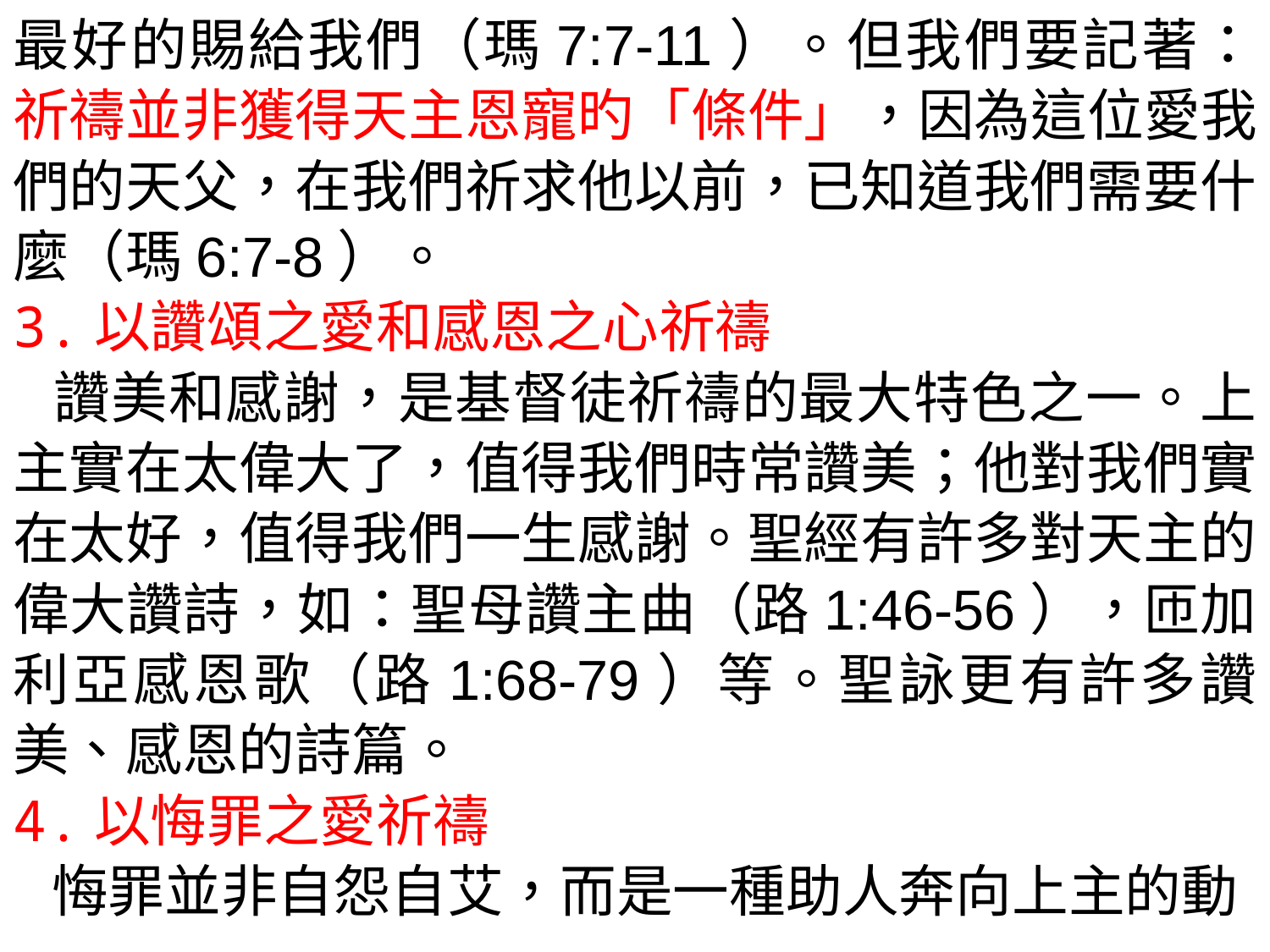

最好的賜給我們（瑪7:7-11）。但我們要記著：祈禱並非獲得天主恩寵旳「條件」，因為這位愛我們的天父，在我們祈求他以前，已知道我們需要什麼（瑪6:7-8）。
3.以讚頌之愛和感恩之心祈禱
  讚美和感謝，是基督徒祈禱的最大特色之一。上主實在太偉大了，值得我們時常讚美；他對我們實在太好，值得我們一生感謝。聖經有許多對天主的偉大讚詩，如：聖母讚主曲（路1:46-56），匝加利亞感恩歌（路1:68-79）等。聖詠更有許多讚美、感恩的詩篇。
4.以悔罪之愛祈禱
  悔罪並非自怨自艾，而是一種助人奔向上主的動